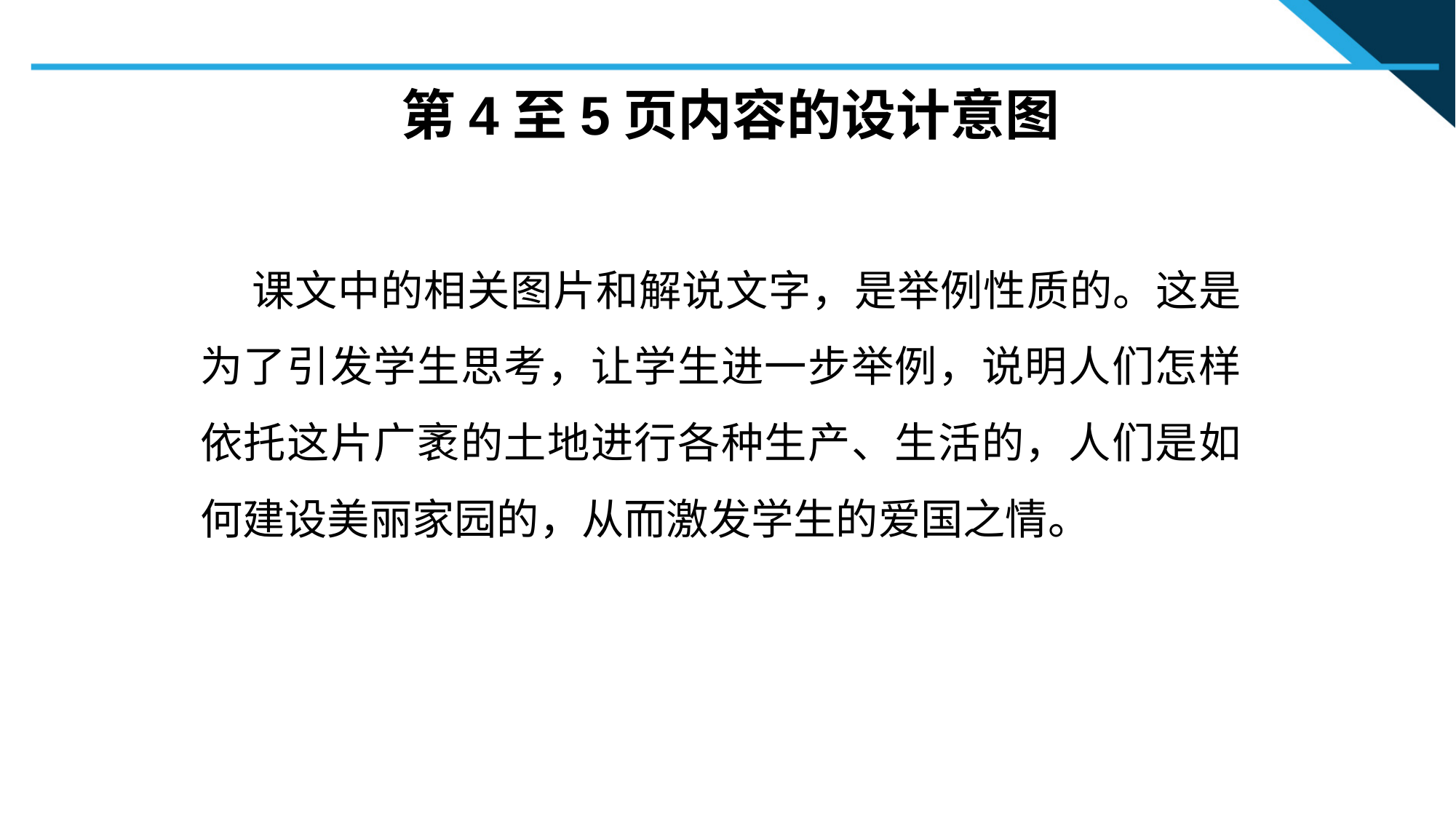

# 第4至5页内容的设计意图
    课文中的相关图片和解说文字，是举例性质的。这是为了引发学生思考，让学生进一步举例，说明人们怎样依托这片广袤的土地进行各种生产、生活的，人们是如何建设美丽家园的，从而激发学生的爱国之情。